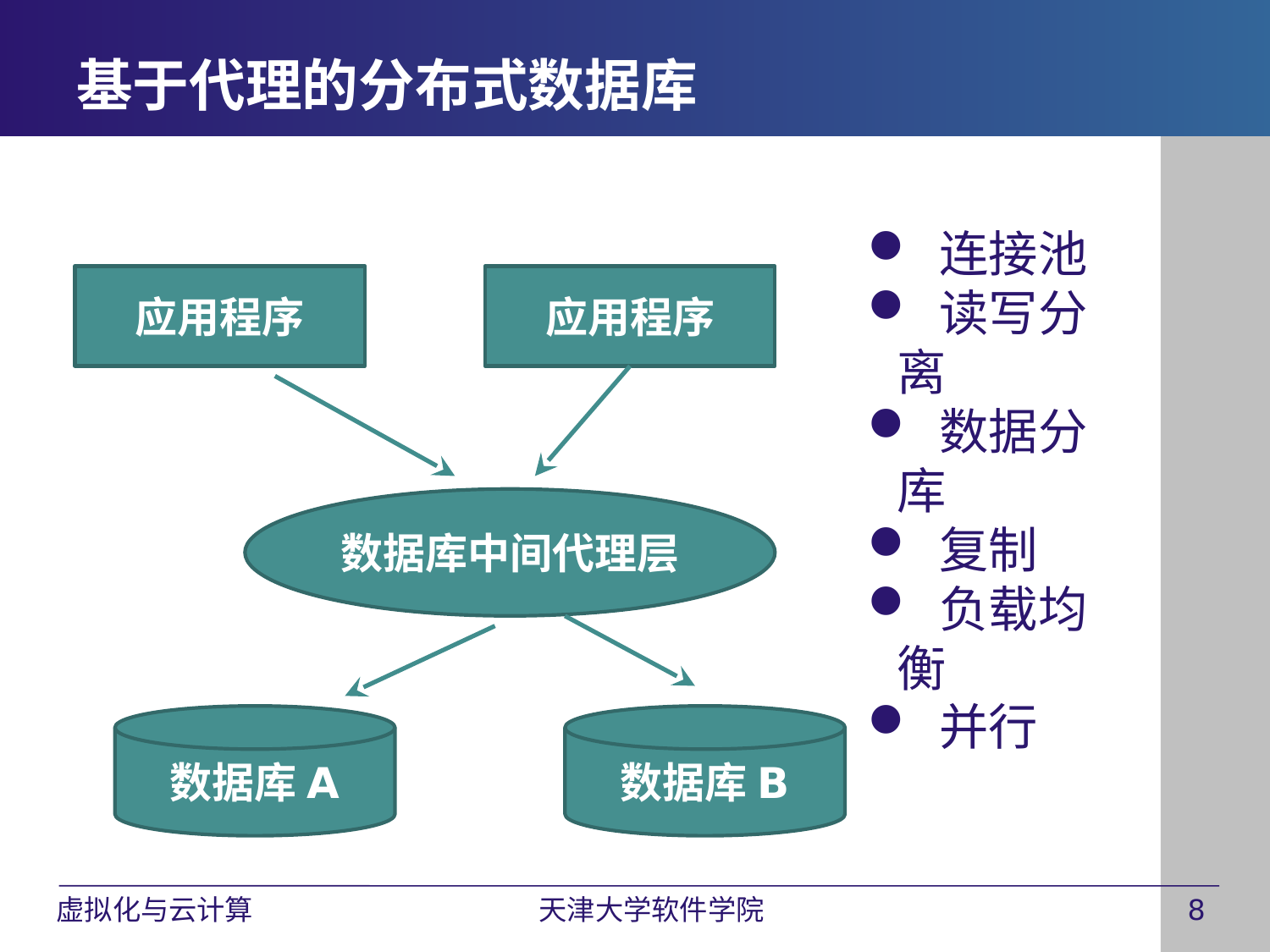

# 基于代理的分布式数据库
 连接池
 读写分离
 数据分库
 复制
 负载均衡
 并行
应用程序
应用程序
数据库中间代理层
数据库A
数据库B